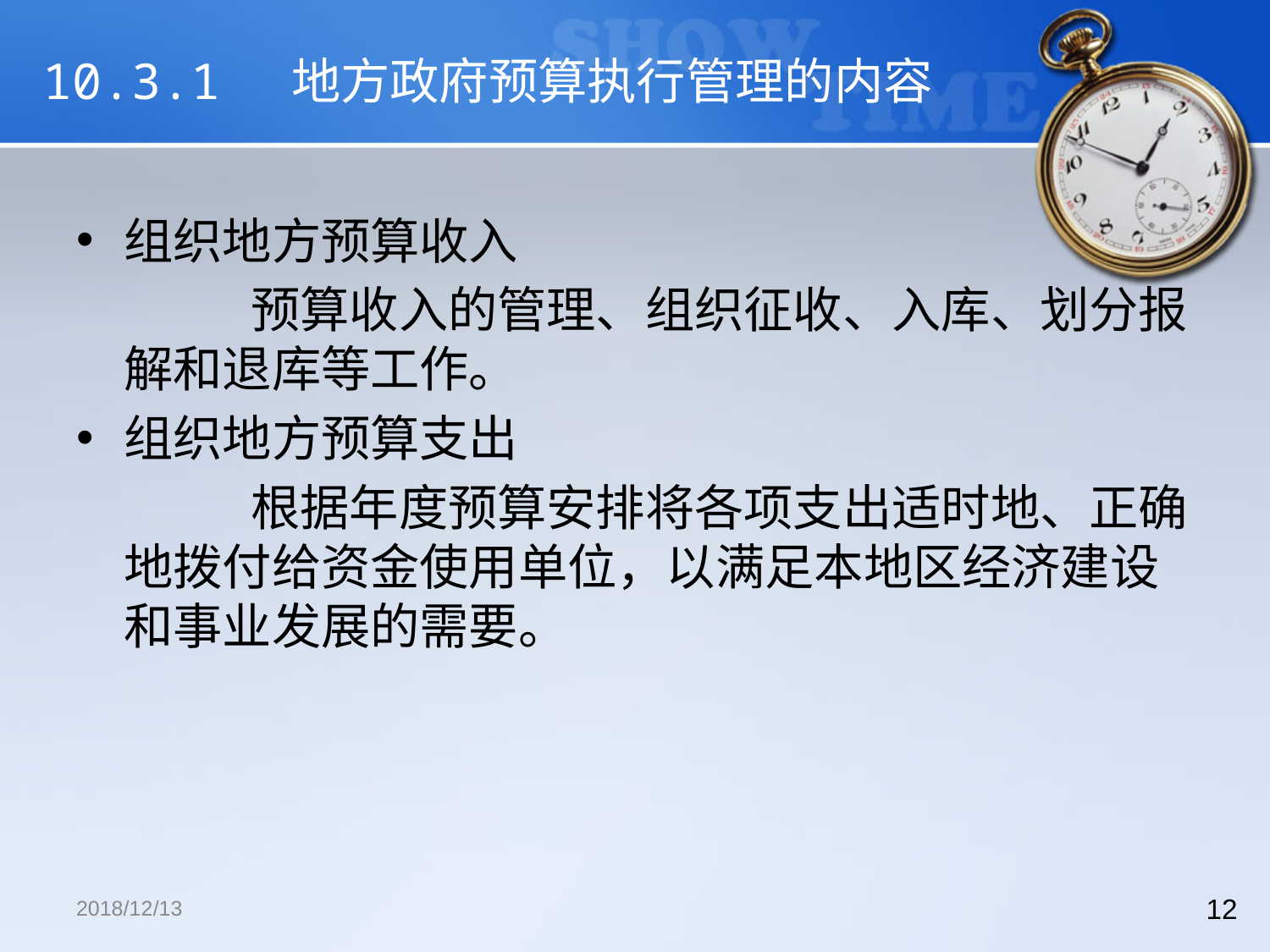

# 10.3.1  地方政府预算执行管理的内容
组织地方预算收入
		预算收入的管理、组织征收、入库、划分报解和退库等工作。
组织地方预算支出
		根据年度预算安排将各项支出适时地、正确地拨付给资金使用单位，以满足本地区经济建设和事业发展的需要。
2018/12/13
12